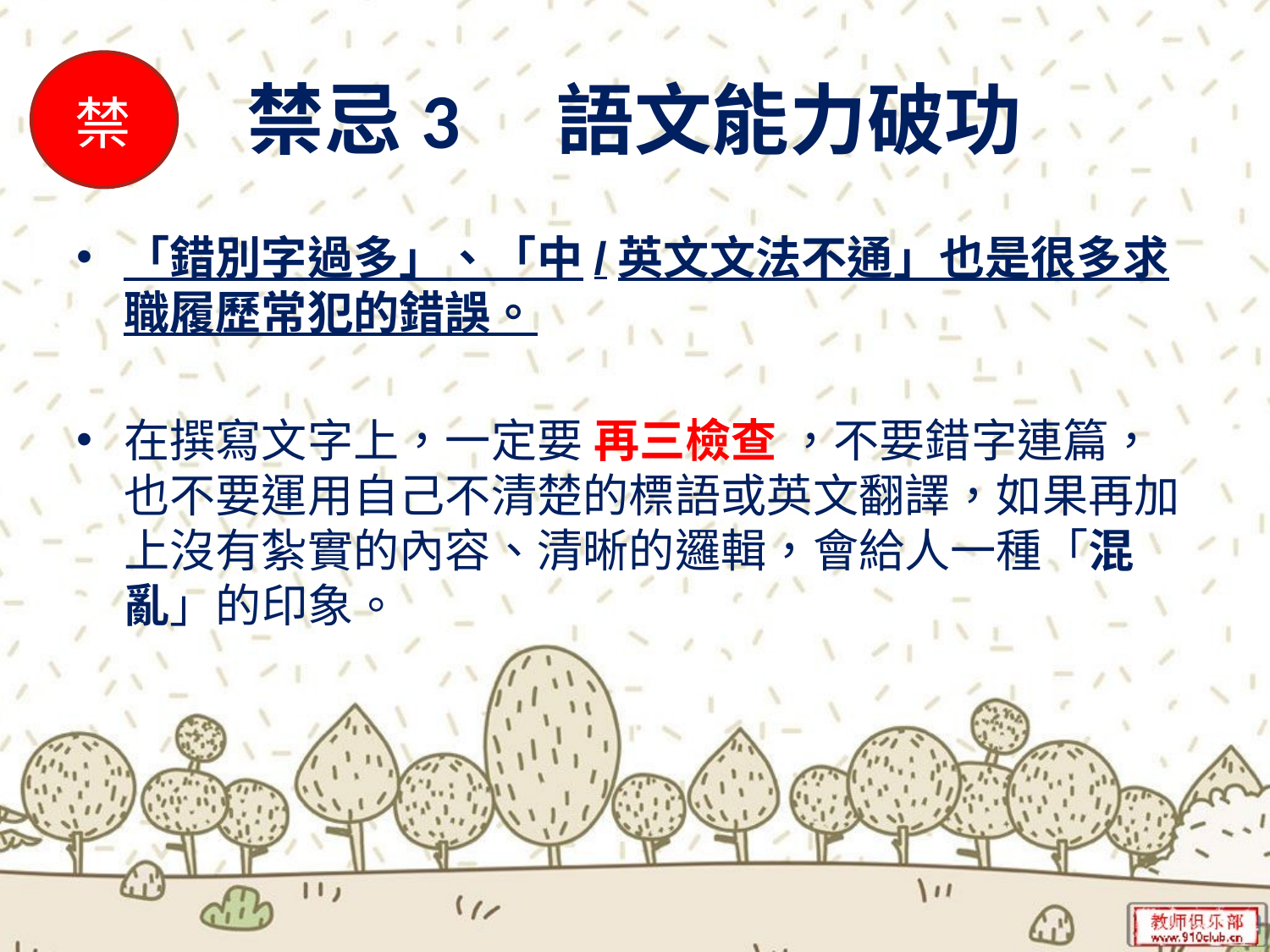

# 禁忌3　語文能力破功

禁
「錯別字過多」、「中/英文文法不通」也是很多求職履歷常犯的錯誤。

在撰寫文字上，一定要 再三檢查 ，不要錯字連篇，也不要運用自己不清楚的標語或英文翻譯，如果再加上沒有紮實的內容、清晰的邏輯，會給人一種「混亂」的印象。